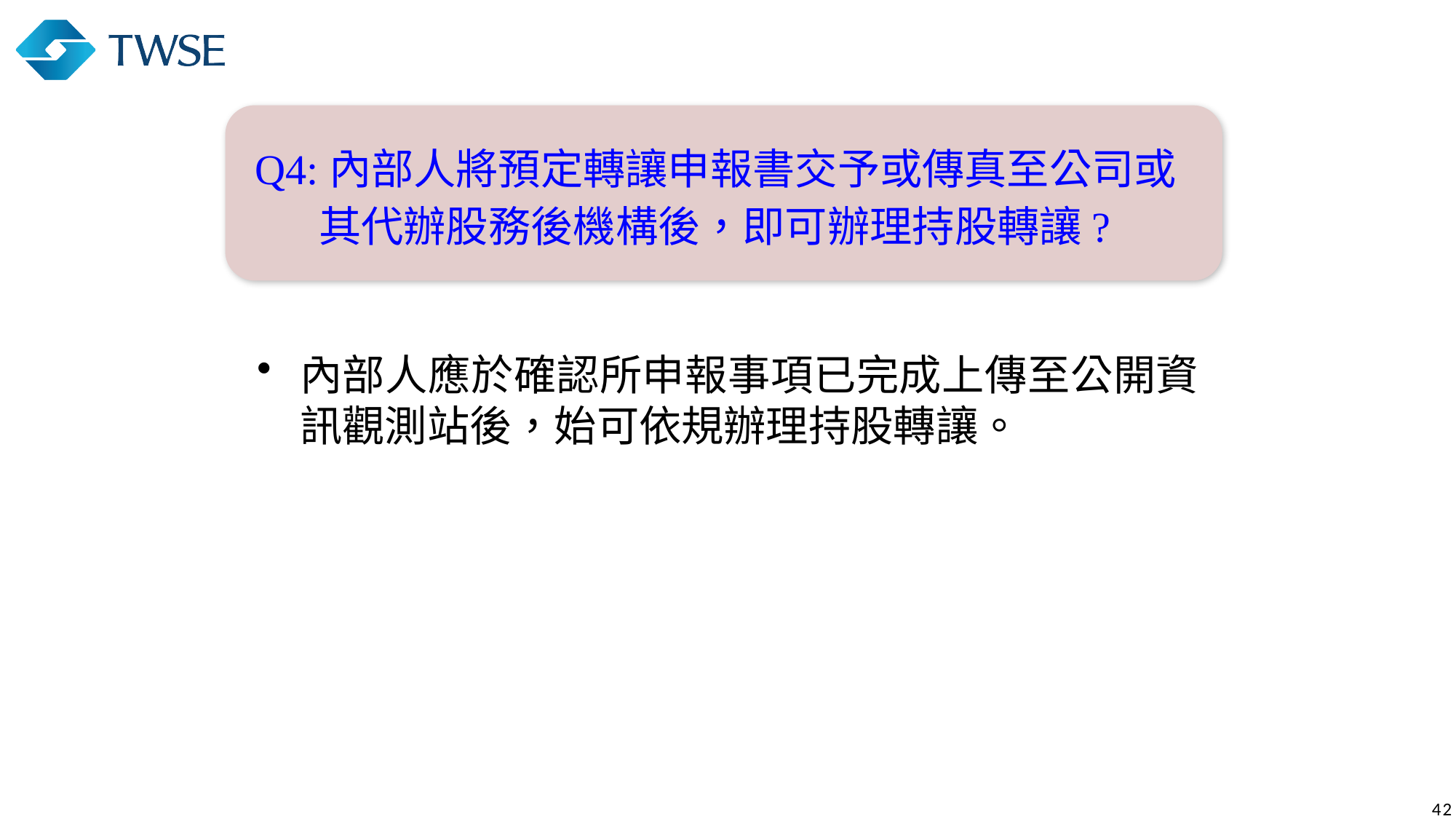

Q4:內部人將預定轉讓申報書交予或傳真至公司或其代辦股務後機構後，即可辦理持股轉讓?
內部人應於確認所申報事項已完成上傳至公開資訊觀測站後，始可依規辦理持股轉讓。

42